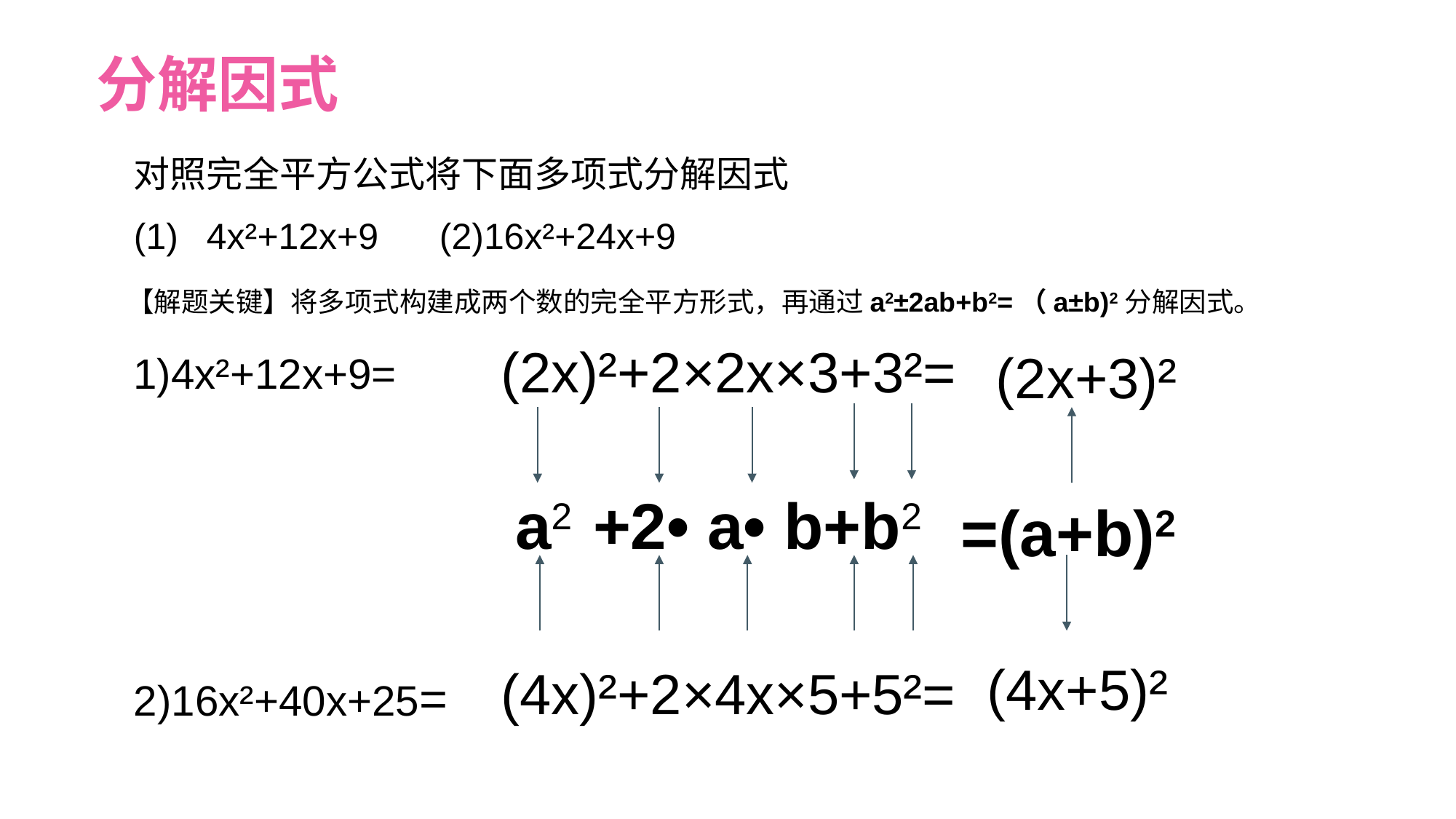

分解因式
对照完全平方公式将下面多项式分解因式
4x²+12x+9      (2)16x²+24x+9
【解题关键】将多项式构建成两个数的完全平方形式，再通过a2±2ab+b2=（a±b)2分解因式。
(2x)²+2×2x×3+3²=
(2x+3)²
1)4x²+12x+9=
a2  +2• a• b+b2
=(a+b)2
(4x+5)²
(4x)²+2×4x×5+5²=
2)16x²+40x+25=